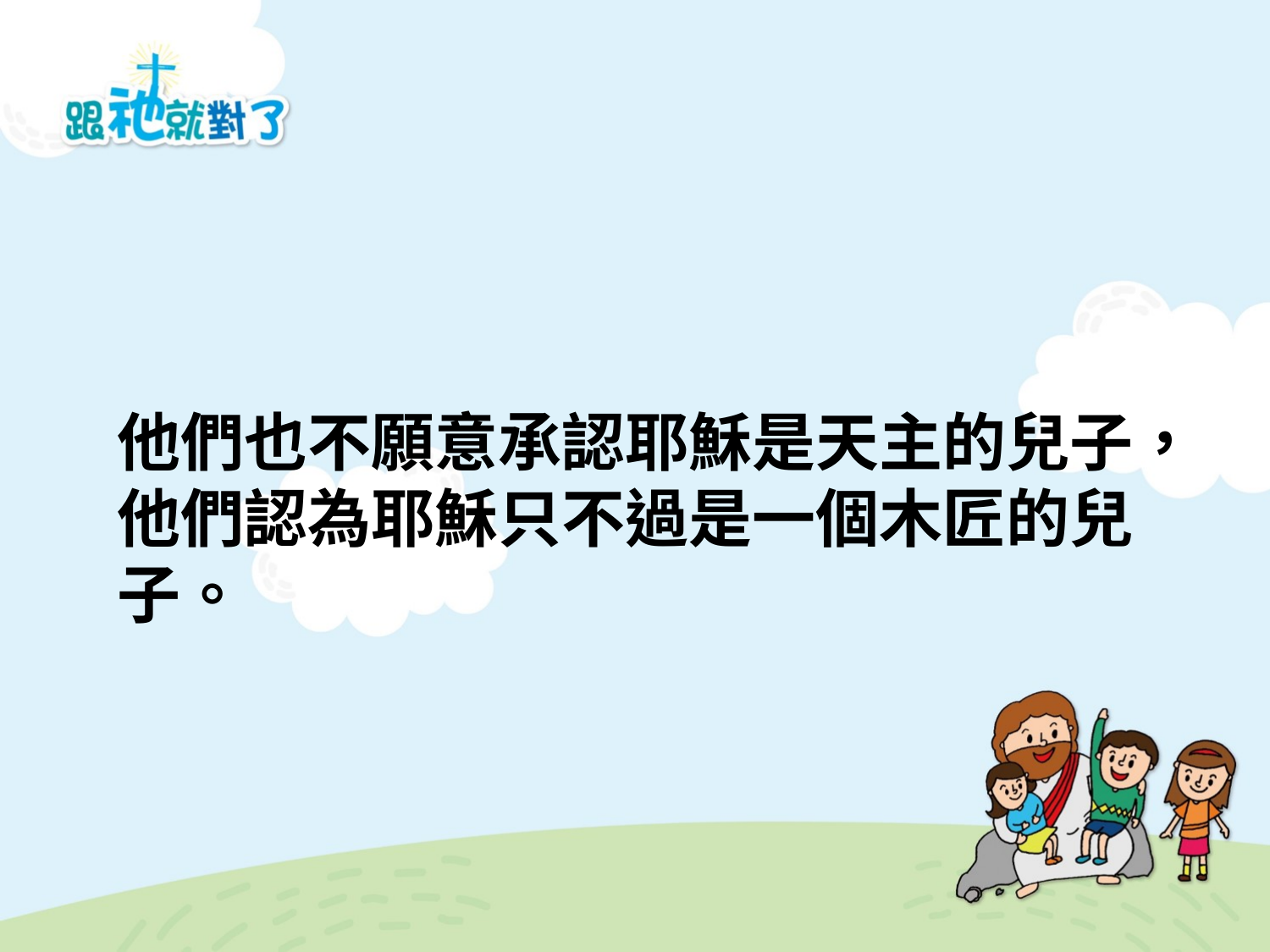

他們也不願意承認耶穌是天主的兒子，他們認為耶穌只不過是一個木匠的兒子。